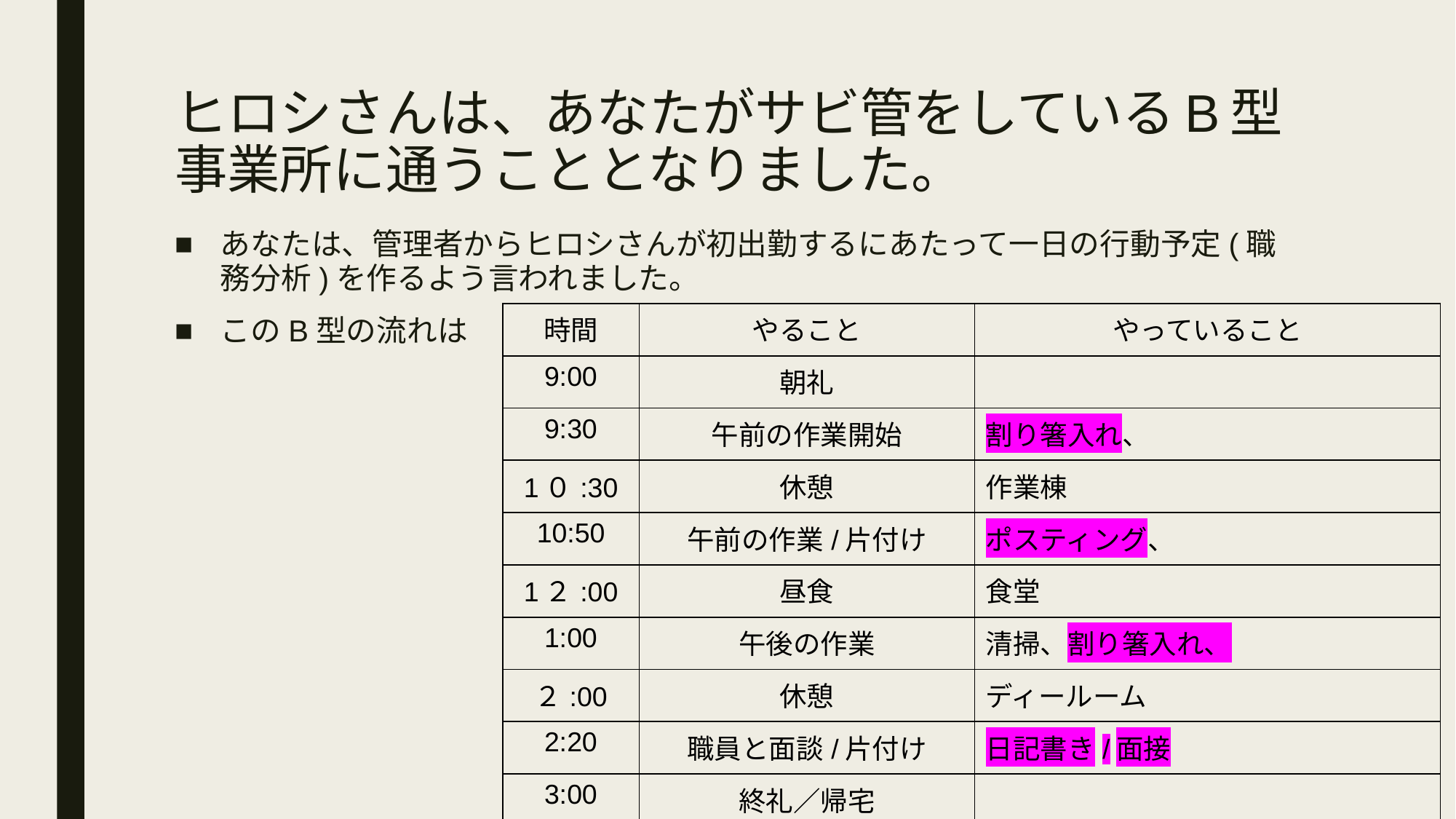

# ヒロシさんは、あなたがサビ管をしているB型事業所に通うこととなりました。
あなたは、管理者からヒロシさんが初出勤するにあたって一日の行動予定(職務分析)を作るよう言われました。
このB型の流れは
| 時間 | やること | やっていること |
| --- | --- | --- |
| 9:00 | 朝礼 |  |
| 9:30 | 午前の作業開始 | 割り箸入れ、 |
| 1０:30 | 休憩 | 作業棟 |
| 10:50 | 午前の作業/片付け | ポスティング、 |
| 1２:00 | 昼食 | 食堂 |
| 1:00 | 午後の作業 | 清掃、割り箸入れ、 |
| ２:00 | 休憩 | ディールーム |
| 2:20 | 職員と面談/片付け | 日記書き/面接 |
| 3:00 | 終礼／帰宅 |  |